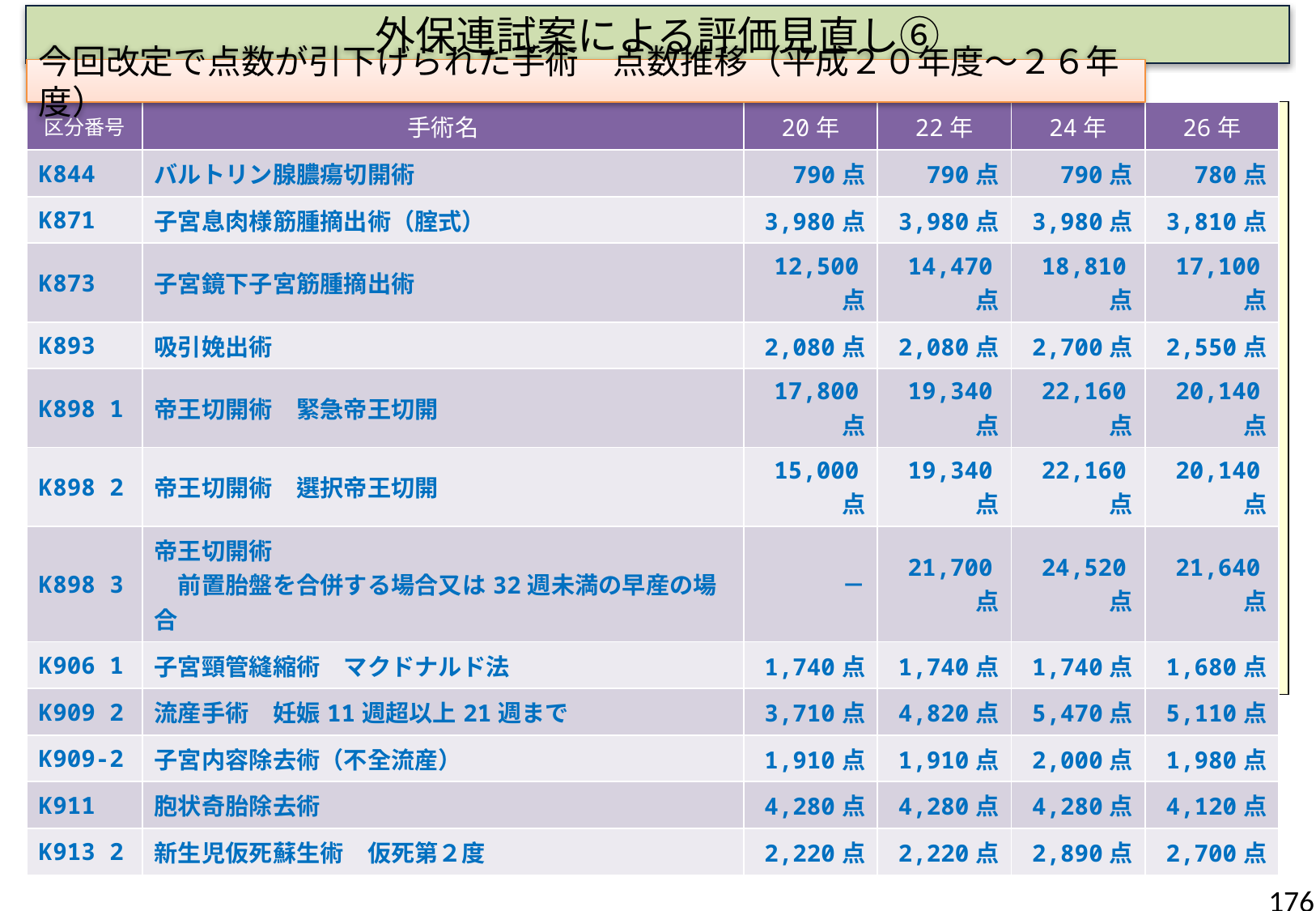

# 外保連試案による評価見直し⑥
今回改定で点数が引下げられた手術　点数推移（平成２０年度～２６年度）

| 区分番号 | 手術名 | 20年 | 22年 | 24年 | 26年 |
| --- | --- | --- | --- | --- | --- |
| K844 | バルトリン腺膿瘍切開術 | 790点 | 790点 | 790点 | 780点 |
| K871 | 子宮息肉様筋腫摘出術（腟式） | 3,980点 | 3,980点 | 3,980点 | 3,810点 |
| K873 | 子宮鏡下子宮筋腫摘出術 | 12,500点 | 14,470点 | 18,810点 | 17,100点 |
| K893 | 吸引娩出術 | 2,080点 | 2,080点 | 2,700点 | 2,550点 |
| K898 1 | 帝王切開術　緊急帝王切開 | 17,800点 | 19,340点 | 22,160点 | 20,140点 |
| K898 2 | 帝王切開術　選択帝王切開 | 15,000点 | 19,340点 | 22,160点 | 20,140点 |
| K898 3 | 帝王切開術 　前置胎盤を合併する場合又は32週未満の早産の場合 | － | 21,700点 | 24,520点 | 21,640点 |
| K906 1 | 子宮頸管縫縮術　マクドナルド法 | 1,740点 | 1,740点 | 1,740点 | 1,680点 |
| K909 2 | 流産手術　妊娠11週超以上21週まで | 3,710点 | 4,820点 | 5,470点 | 5,110点 |
| K909-2 | 子宮内容除去術（不全流産） | 1,910点 | 1,910点 | 2,000点 | 1,980点 |
| K911 | 胞状奇胎除去術 | 4,280点 | 4,280点 | 4,280点 | 4,120点 |
| K913 2 | 新生児仮死蘇生術　仮死第２度 | 2,220点 | 2,220点 | 2,890点 | 2,700点 |
176